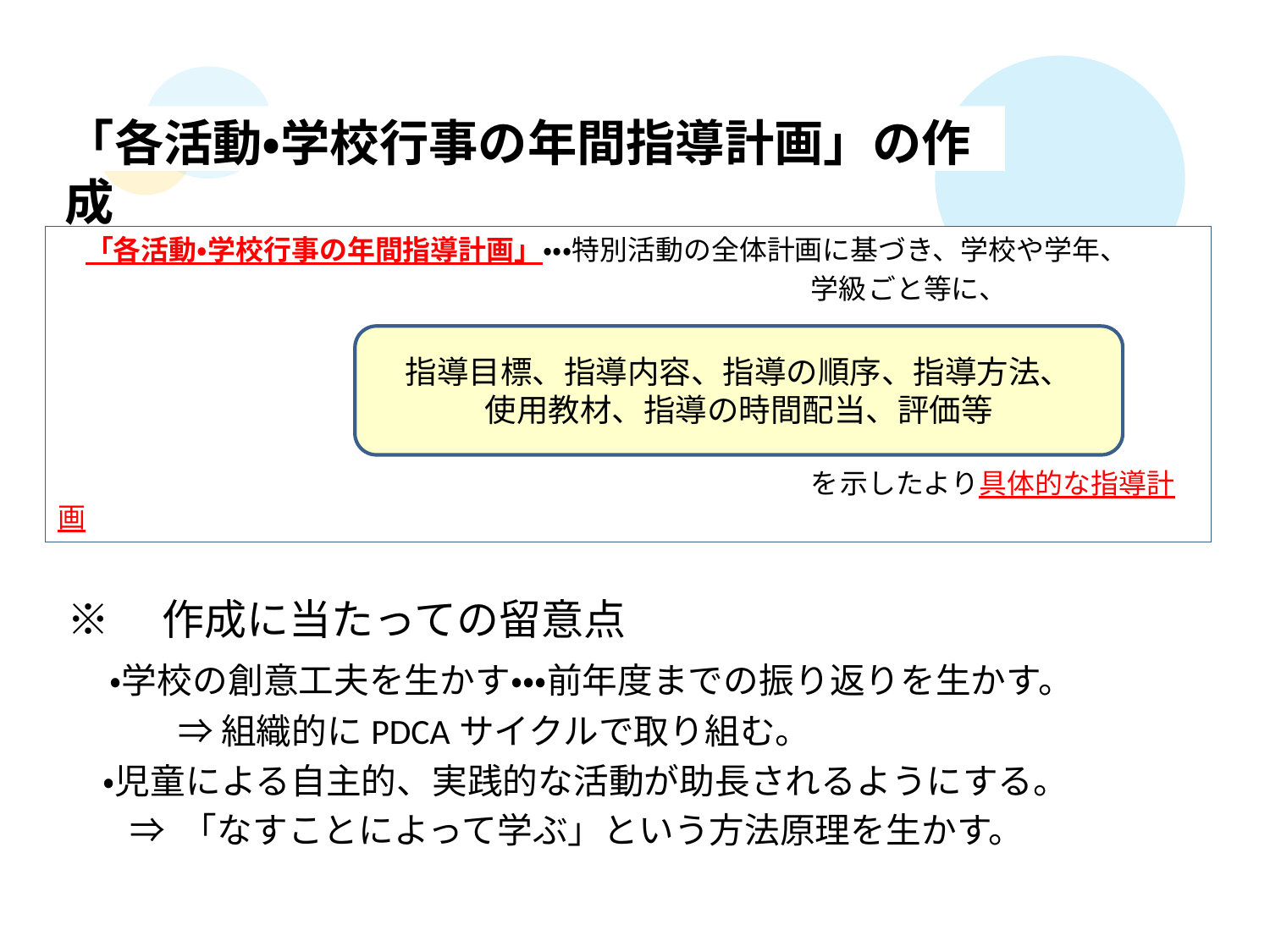

「各活動・学校行事の年間指導計画」の作成
　「各活動・学校行事の年間指導計画」・・・特別活動の全体計画に基づき、学校や学年、
　　　　　　　　　　　　　　　　　　　　　　　　　　　学級ごと等に、

　　　　　　　　　　　　　　　　　　　　　　　　　　　を示したより具体的な指導計画

指導目標、指導内容、指導の順序、指導方法、
使用教材、指導の時間配当、評価等
※　作成に当たっての留意点
　・学校の創意工夫を生かす・・・前年度までの振り返りを生かす。
   　　 ⇒ 組織的にPDCAサイクルで取り組む。
　・児童による自主的、実践的な活動が助長されるようにする。
        ⇒ 「なすことによって学ぶ」という方法原理を生かす。